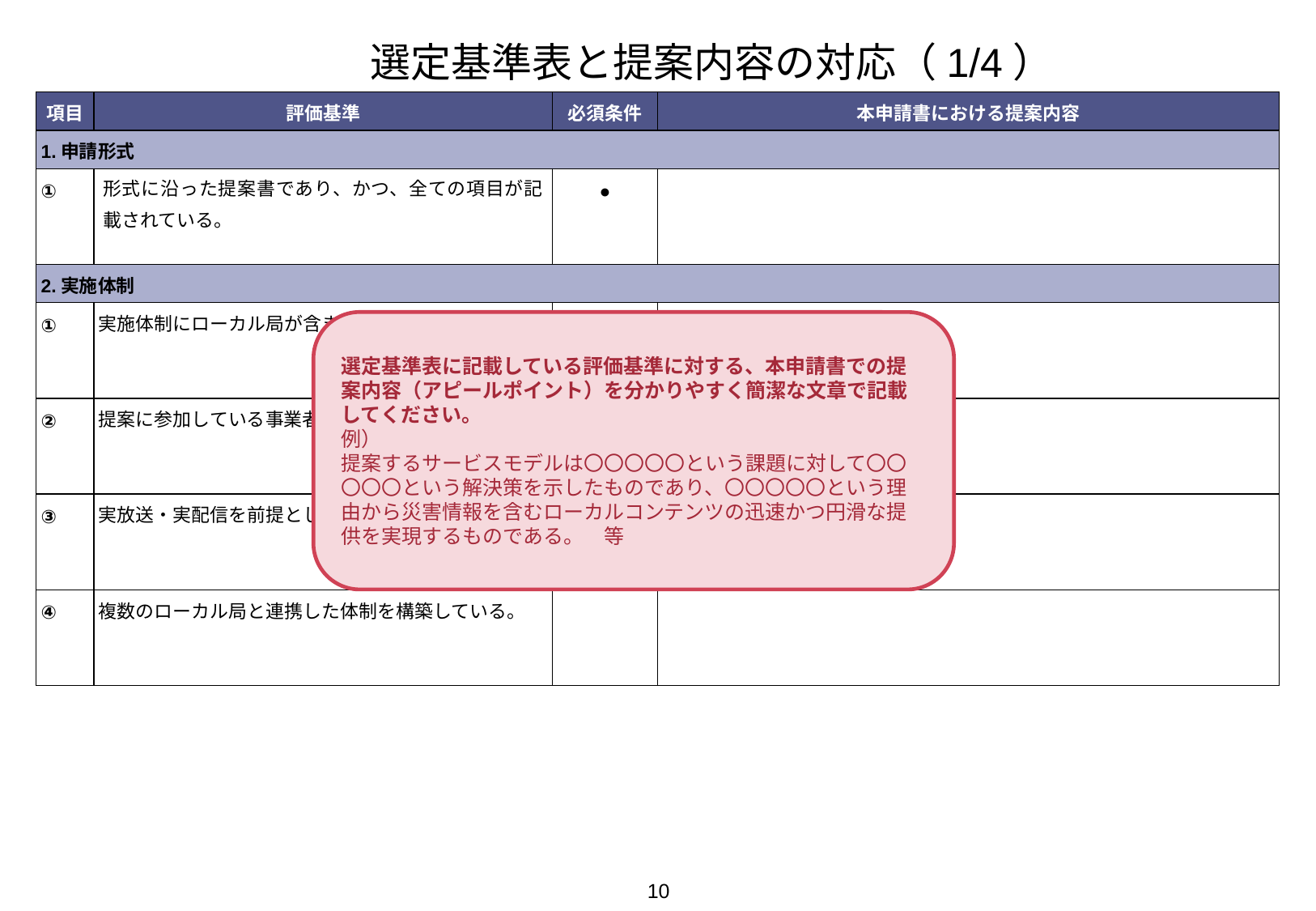

選定基準表と提案内容の対応（1/4）
| 項目 | 評価基準 | 必須条件 | 本申請書における提案内容 |
| --- | --- | --- | --- |
| 1.申請形式 |  |  |  |
| ① | 形式に沿った提案書であり、かつ、全ての項目が記載されている。 | ● |  |
| 2.実施体制 |  |  |  |
| ① | 実施体制にローカル局が含まれている。 | ● |  |
| ② | 提案に参加している事業者の役割が明確である。 | ● |  |
| ③ | 実放送・実配信を前提とした実証である。 |  |  |
| ④ | 複数のローカル局と連携した体制を構築している。 |  |  |
選定基準表に記載している評価基準に対する、本申請書での提案内容（アピールポイント）を分かりやすく簡潔な文章で記載してください。
例）
提案するサービスモデルは〇〇〇〇〇という課題に対して〇〇〇〇〇という解決策を示したものであり、〇〇〇〇〇という理由から災害情報を含むローカルコンテンツの迅速かつ円滑な提供を実現するものである。　等